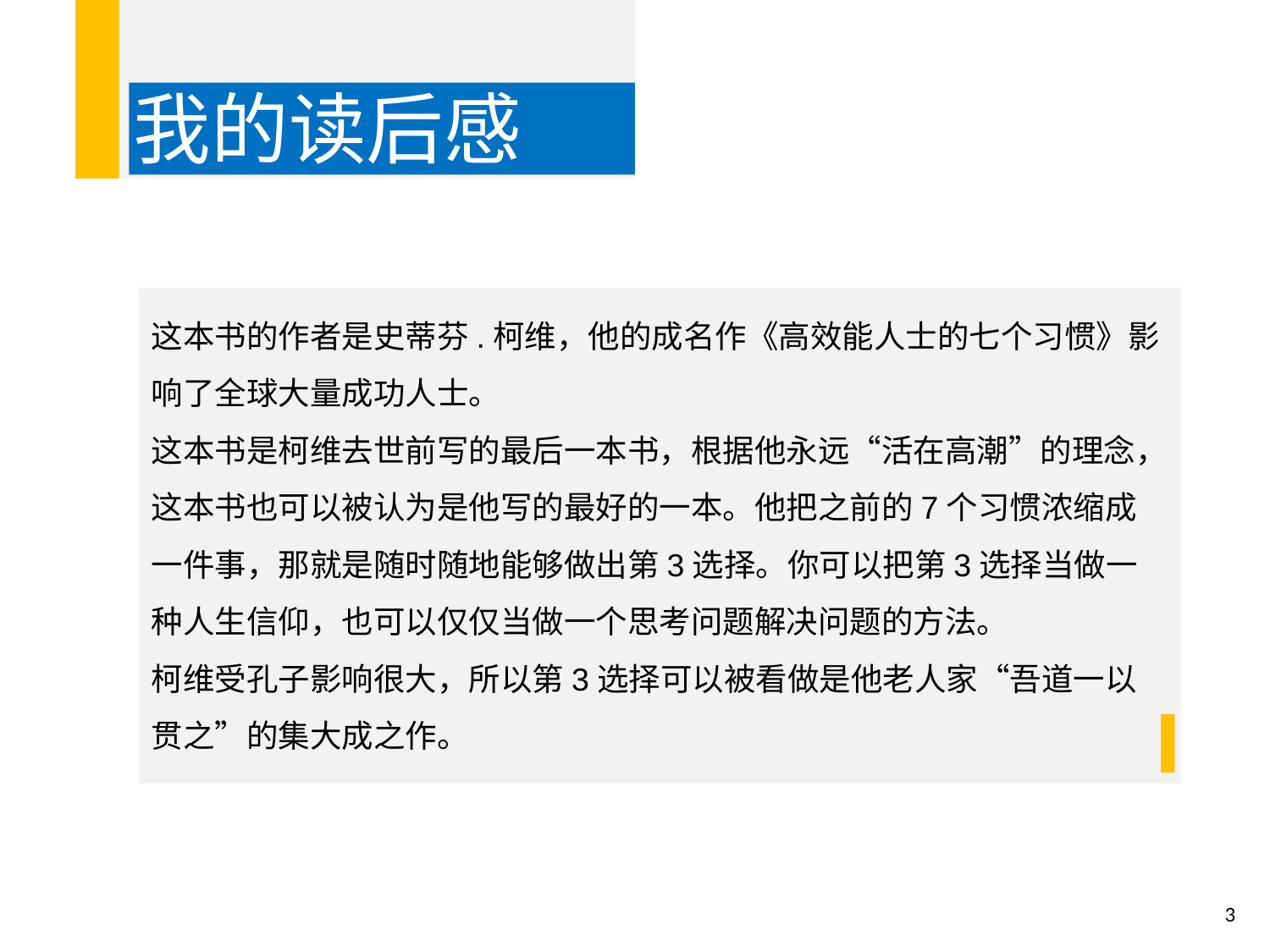

我的读后感

这本书的作者是史蒂芬.柯维，他的成名作《高效能人士的七个习惯》影响了全球大量成功人士。
这本书是柯维去世前写的最后一本书，根据他永远“活在高潮”的理念，这本书也可以被认为是他写的最好的一本。他把之前的7个习惯浓缩成一件事，那就是随时随地能够做出第3选择。你可以把第3选择当做一种人生信仰，也可以仅仅当做一个思考问题解决问题的方法。
柯维受孔子影响很大，所以第3选择可以被看做是他老人家“吾道一以贯之”的集大成之作。